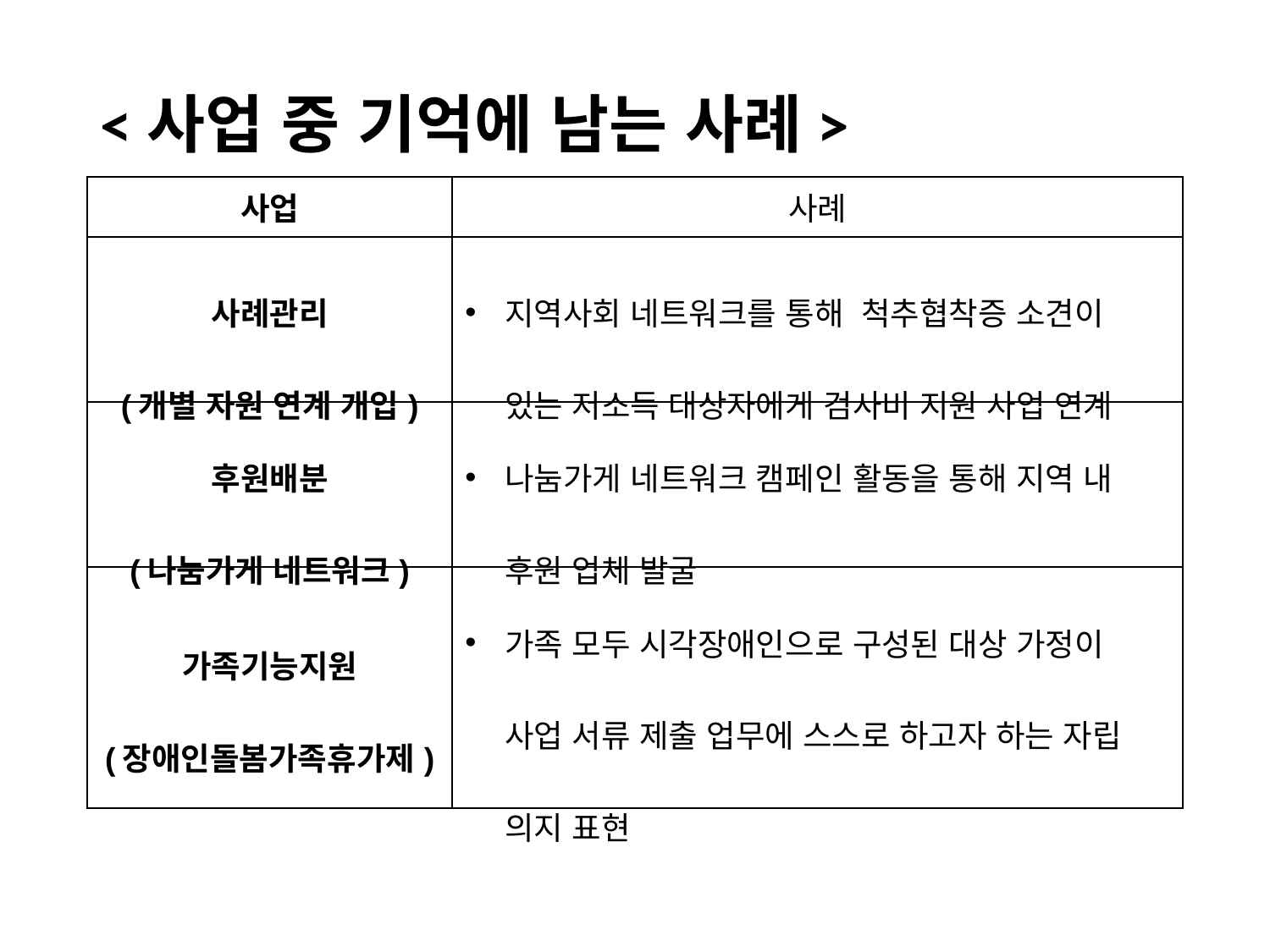

# <사업 중 기억에 남는 사례>
| 사업 | 사례 |
| --- | --- |
| 사례관리 (개별 자원 연계 개입) | 지역사회 네트워크를 통해 척추협착증 소견이 있는 저소득 대상자에게 검사비 지원 사업 연계 |
| 후원배분 (나눔가게 네트워크) | 나눔가게 네트워크 캠페인 활동을 통해 지역 내 후원 업체 발굴 |
| 가족기능지원 (장애인돌봄가족휴가제) | 가족 모두 시각장애인으로 구성된 대상 가정이 사업 서류 제출 업무에 스스로 하고자 하는 자립 의지 표현 |